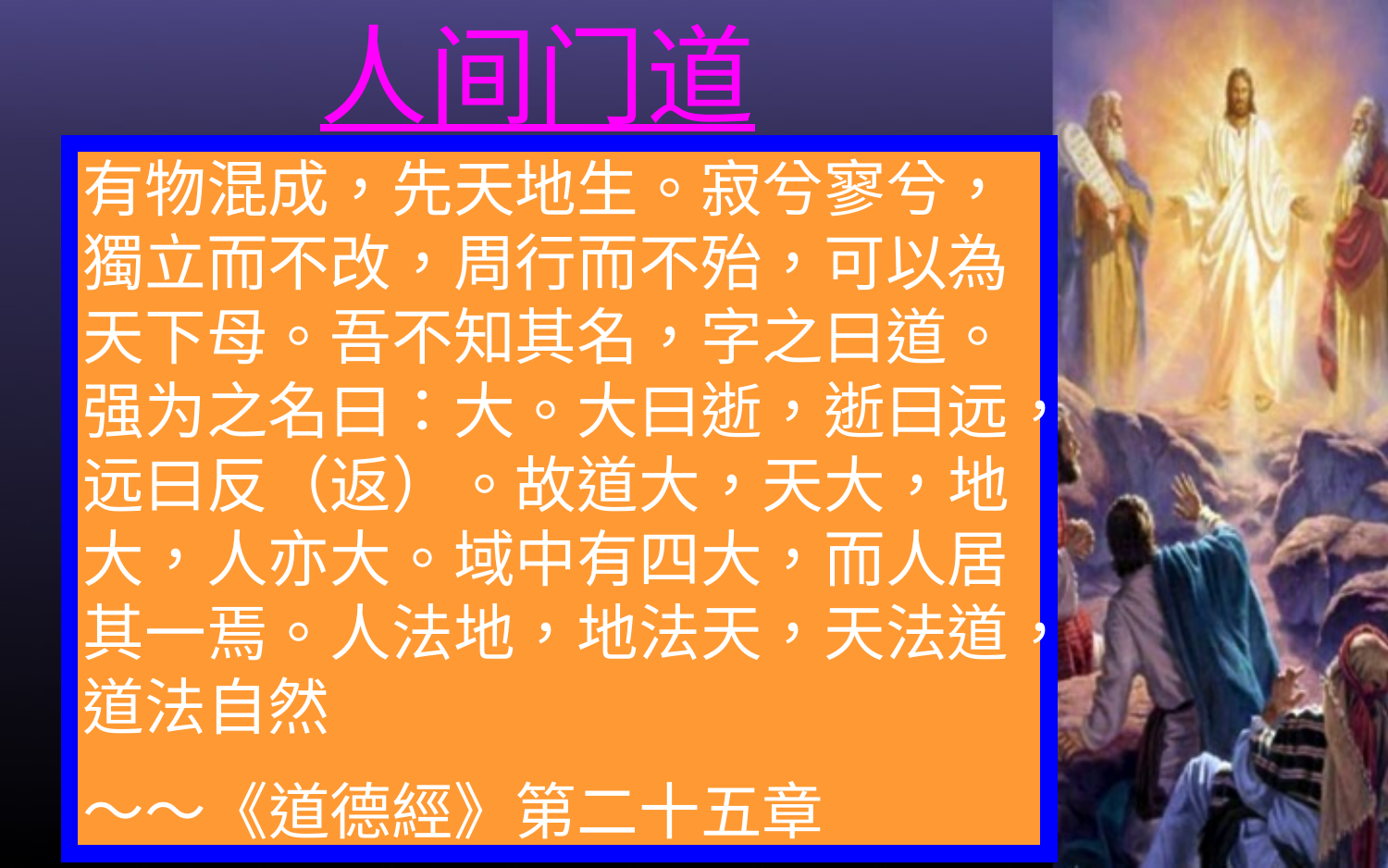

# 人间门道
有物混成，先天地生。寂兮寥兮，獨立而不改，周行而不殆，可以為天下母。吾不知其名，字之曰道。强为之名曰：大。大曰逝，逝曰远，远曰反（返）。故道大，天大，地大，人亦大。域中有四大，而人居其一焉。人法地，地法天，天法道，道法自然
～～《道德經》第二十五章